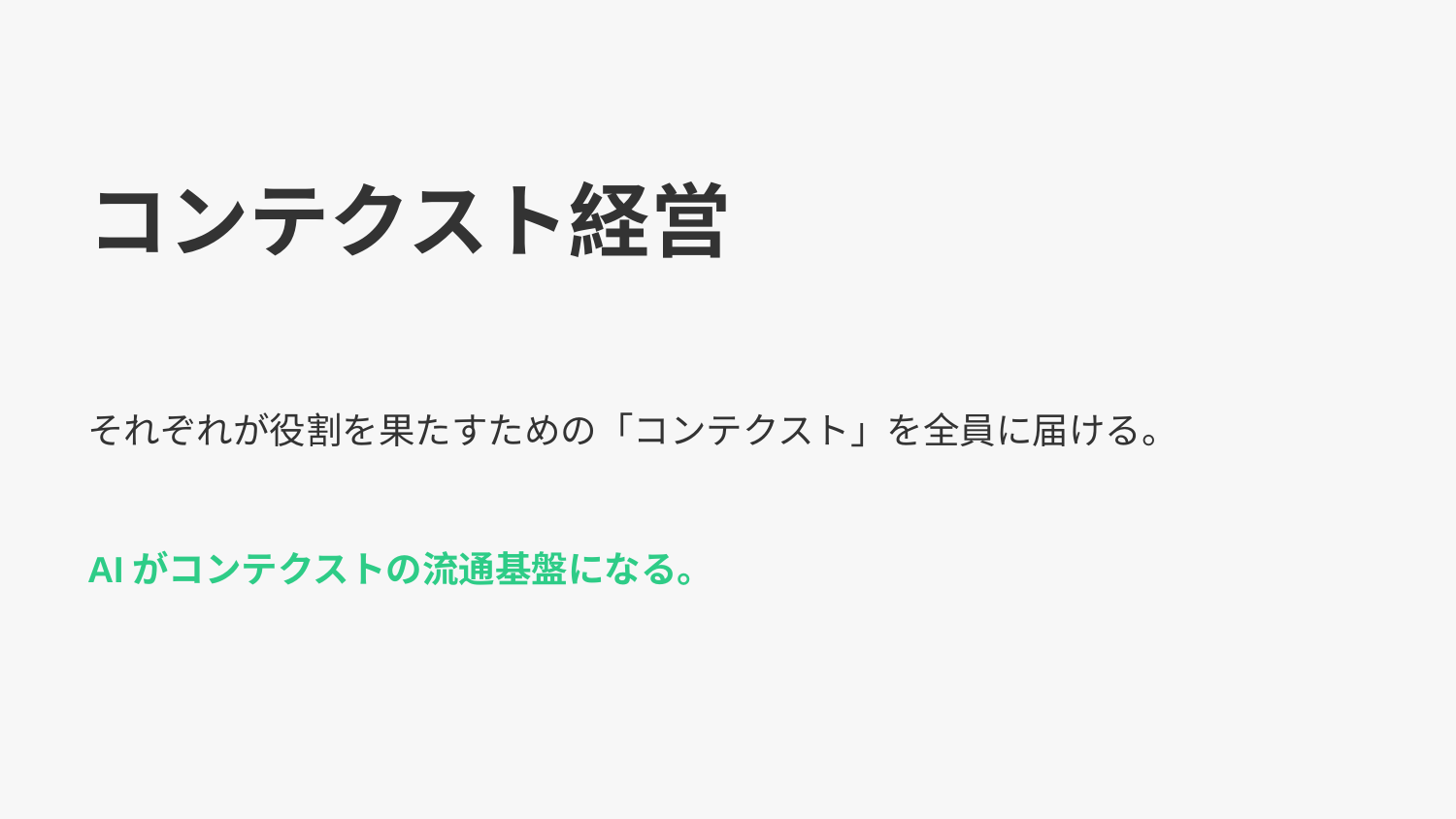

コンテクスト経営

それぞれが役割を果たすための「コンテクスト」を全員に届ける。
AIがコンテクストの流通基盤になる。